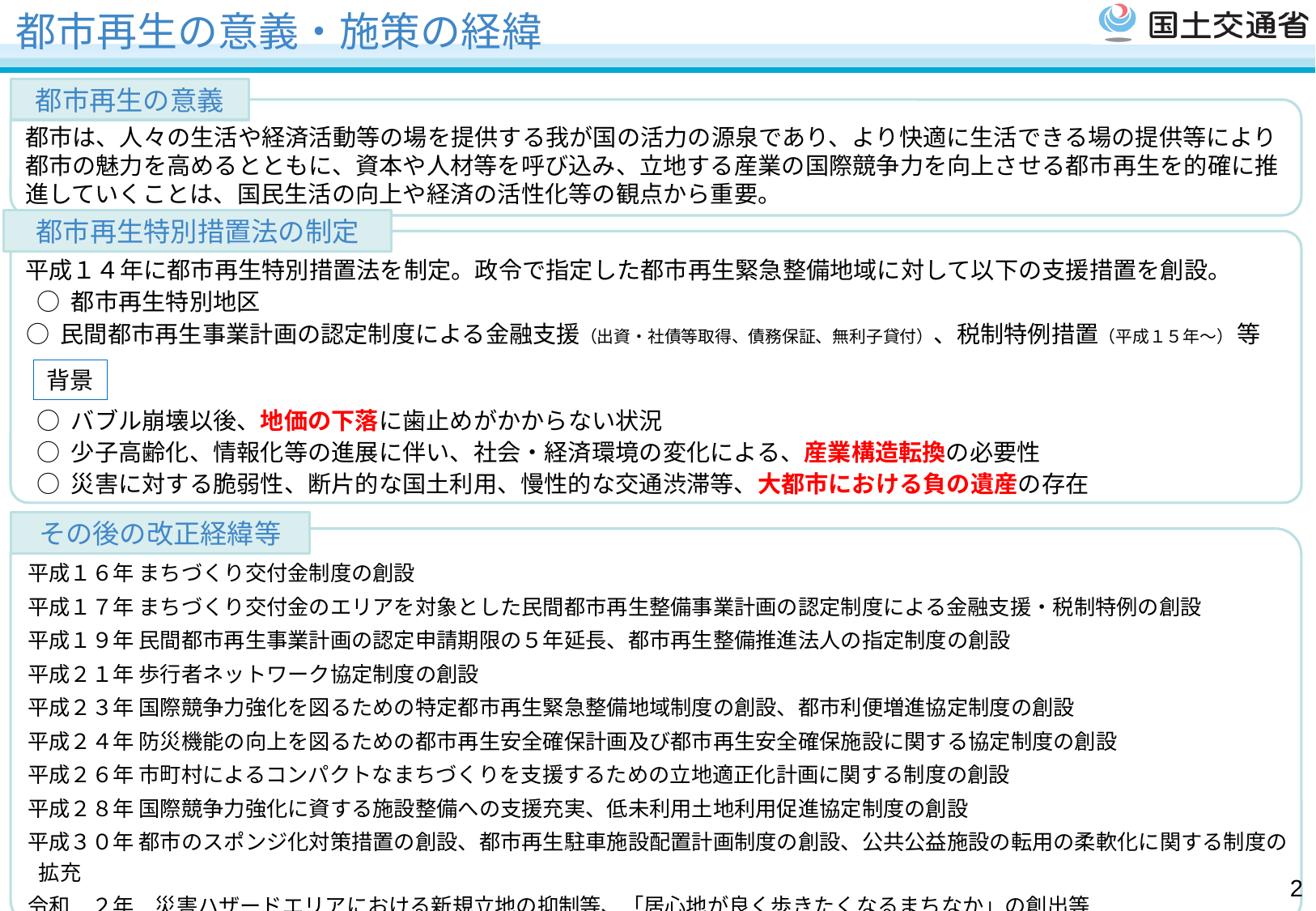

都市再生の意義・施策の経緯
都市再生の意義
都市は、人々の生活や経済活動等の場を提供する我が国の活力の源泉であり、より快適に生活できる場の提供等により都市の魅力を高めるとともに、資本や人材等を呼び込み、立地する産業の国際競争力を向上させる都市再生を的確に推進していくことは、国民生活の向上や経済の活性化等の観点から重要。
都市再生特別措置法の制定
平成１４年に都市再生特別措置法を制定。政令で指定した都市再生緊急整備地域に対して以下の支援措置を創設。
○ 都市再生特別地区
○ 民間都市再生事業計画の認定制度による金融支援（出資・社債等取得、債務保証、無利子貸付）、税制特例措置（平成１５年～） 等

○ バブル崩壊以後、地価の下落に歯止めがかからない状況
○ 少子高齢化、情報化等の進展に伴い、社会・経済環境の変化による、産業構造転換の必要性
○ 災害に対する脆弱性、断片的な国土利用、慢性的な交通渋滞等、大都市における負の遺産の存在

背景
その後の改正経緯等
平成１６年 まちづくり交付金制度の創設
平成１７年 まちづくり交付金のエリアを対象とした民間都市再生整備事業計画の認定制度による金融支援・税制特例の創設
平成１９年 民間都市再生事業計画の認定申請期限の５年延長、都市再生整備推進法人の指定制度の創設
平成２１年 歩行者ネットワーク協定制度の創設
平成２３年 国際競争力強化を図るための特定都市再生緊急整備地域制度の創設、都市利便増進協定制度の創設
平成２４年 防災機能の向上を図るための都市再生安全確保計画及び都市再生安全確保施設に関する協定制度の創設
平成２６年 市町村によるコンパクトなまちづくりを支援するための立地適正化計画に関する制度の創設
平成２８年 国際競争力強化に資する施設整備への支援充実、低未利用土地利用促進協定制度の創設
平成３０年 都市のスポンジ化対策措置の創設、都市再生駐車施設配置計画制度の創設、公共公益施設の転用の柔軟化に関する制度の拡充
令和　２年　災害ハザードエリアにおける新規立地の抑制等、「居心地が良く歩きたくなるまちなか」の創出等
2